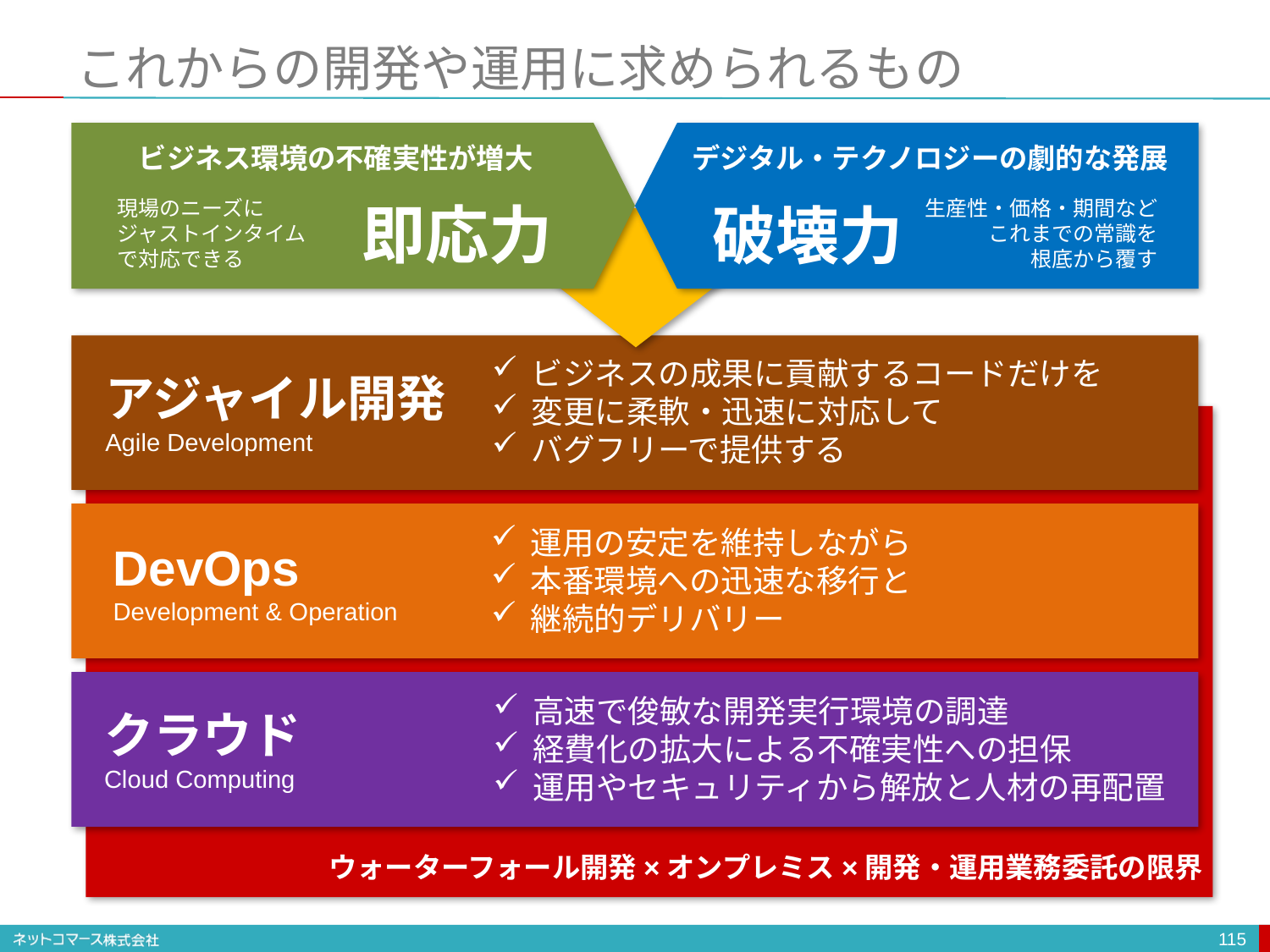

# これからの開発や運用に求められるもの

ビジネス環境の不確実性が増大
即応力
現場のニーズに
ジャストインタイム
で対応できる

デジタル・テクノロジーの劇的な発展
生産性・価格・期間など
これまでの常識を
根底から覆す
破壊力

ビジネスの成果に貢献するコードだけを
変更に柔軟・迅速に対応して
バグフリーで提供する
アジャイル開発
Agile Development

ウォーターフォール開発×オンプレミス×開発・運用業務委託の限界

運用の安定を維持しながら
本番環境への迅速な移行と
継続的デリバリー
DevOps
Development & Operation

高速で俊敏な開発実行環境の調達
経費化の拡大による不確実性への担保
運用やセキュリティから解放と人材の再配置
クラウド
Cloud Computing
115